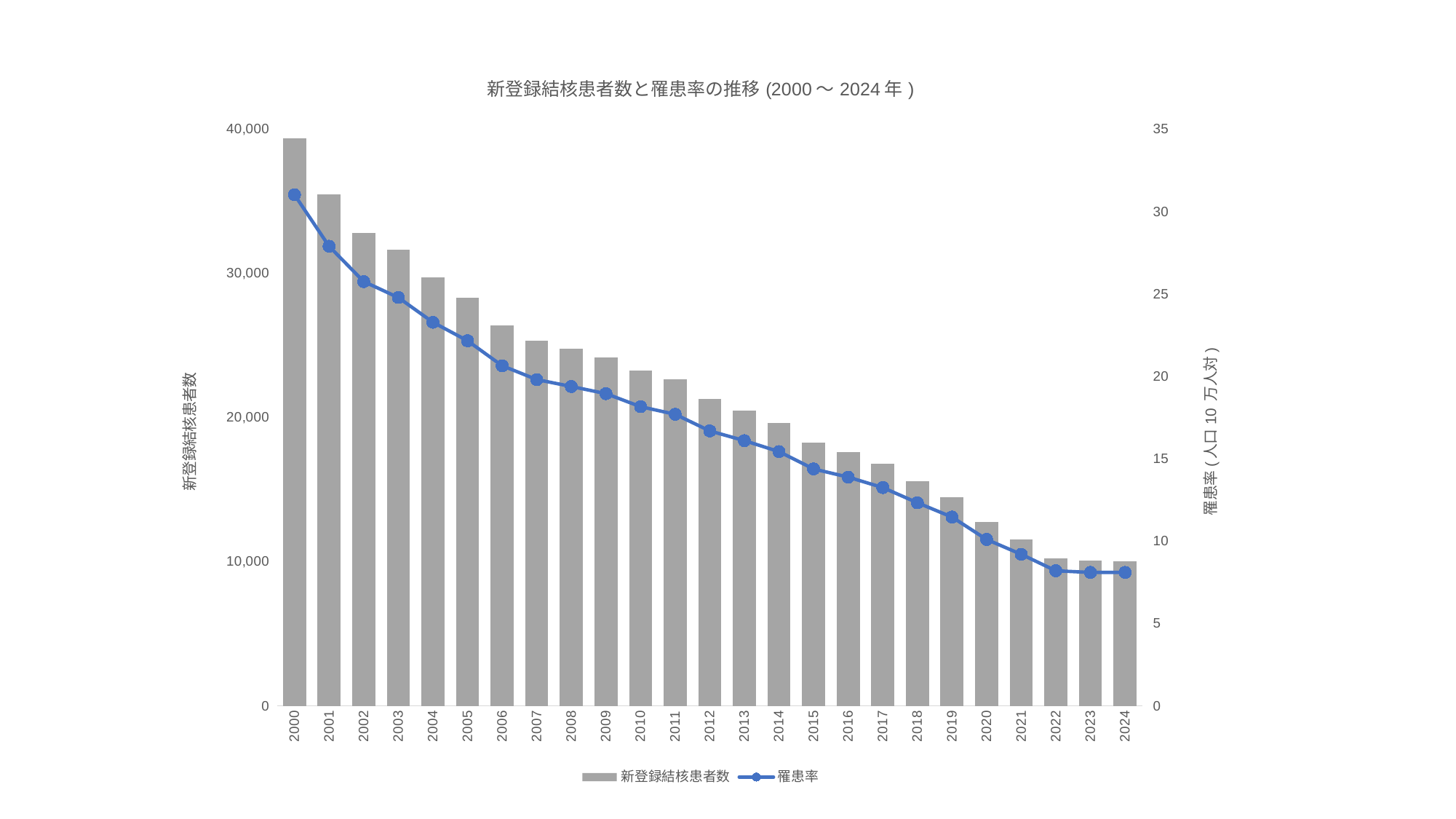

### Chart: 新登録結核患者数と罹患率の推移(2000～2024年)

| Category | 新登録結核患者数 | 罹患率 |
|---|---|---|
| 2000 | 39384.0 | 31.03 |
| 2001 | 35489.0 | 27.9 |
| 2002 | 32828.0 | 25.7605 |
| 2003 | 31638.0 | 24.7909 |
| 2004 | 29736.0 | 23.2883 |
| 2005 | 28319.0 | 22.1663 |
| 2006 | 26384.0 | 20.65 |
| 2007 | 25311.0 | 19.8097 |
| 2008 | 24760.0 | 19.39036671388879 |
| 2009 | 24170.0 | 18.955440521240234 |
| 2010 | 23261.0 | 18.164705276489258 |
| 2011 | 22681.0 | 17.7 |
| 2012 | 21283.0 | 16.690568012817742 |
| 2013 | 20495.0 | 16.100056995537216 |
| 2014 | 19615.0 | 15.434816566352687 |
| 2015 | 18280.0 | 14.3812389373779 |
| 2016 | 17625.0 | 13.88530300118239 |
| 2017 | 16789.0 | 13.250337138171838 |
| 2018 | 15590.0 | 12.32964877979184 |
| 2019 | 14460.0 | 11.46100482671579 |
| 2020 | 12739.0 | 10.1 |
| 2021 | 11519.0 | 9.2 |
| 2022 | 10235.0 | 8.2 |
| 2023 | 10096.0 | 8.1 |
| 2024 | 10051.0 | 8.1 |